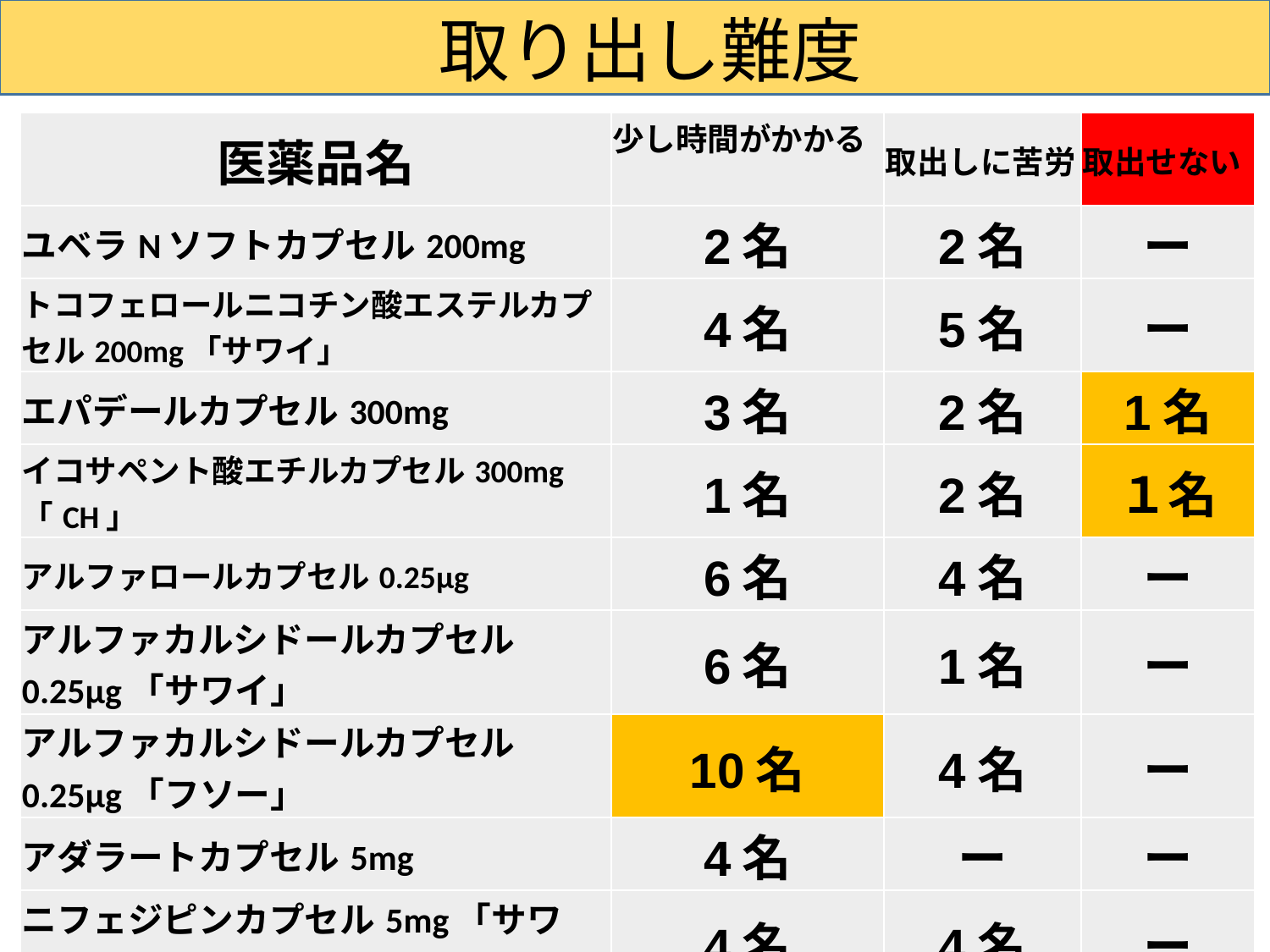

取り出し難度
| 医薬品名 | 少し時間がかかる | 取出しに苦労 | 取出せない |
| --- | --- | --- | --- |
| ユベラNソフトカプセル200mg | 2名 | 2名 | ー |
| トコフェロールニコチン酸エステルカプセル200mg「サワイ」 | 4名 | 5名 | ー |
| エパデールカプセル300mg | 3名 | 2名 | 1名 |
| イコサペント酸エチルカプセル300mg「CH」 | 1名 | 2名 | １名 |
| アルファロールカプセル0.25μg | 6名 | 4名 | ー |
| アルファカルシドールカプセル0.25μg「サワイ」 | 6名 | 1名 | ー |
| アルファカルシドールカプセル0.25μg「フソー」 | 10名 | 4名 | ー |
| アダラートカプセル5mg | 4名 | ー | ー |
| ニフェジピンカプセル5mg「サワイ」 | 4名 | 4名 | ー |
| ロカルトロールカプセル0.25μg | 3名 | 5名 | ー |
| カルシドールカプセル0.25μg「サワイ」 | 6名 | ― | ー |